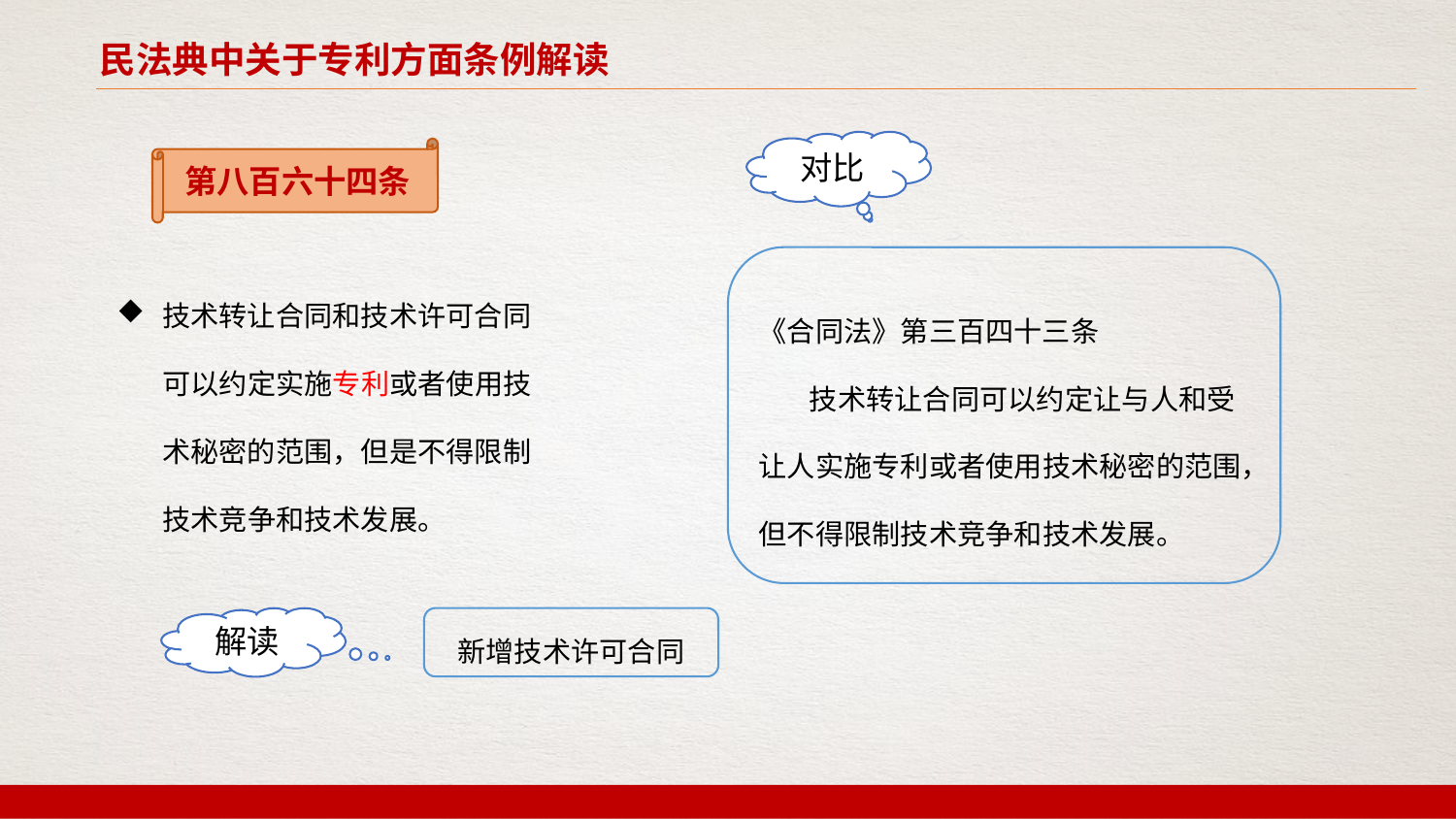

民法典中关于专利方面条例解读
对比
第八百六十四条
《合同法》第三百四十三条
       技术转让合同可以约定让与人和受让人实施专利或者使用技术秘密的范围，但不得限制技术竞争和技术发展。
技术转让合同和技术许可合同可以约定实施专利或者使用技术秘密的范围，但是不得限制技术竞争和技术发展。
解读
新增技术许可合同